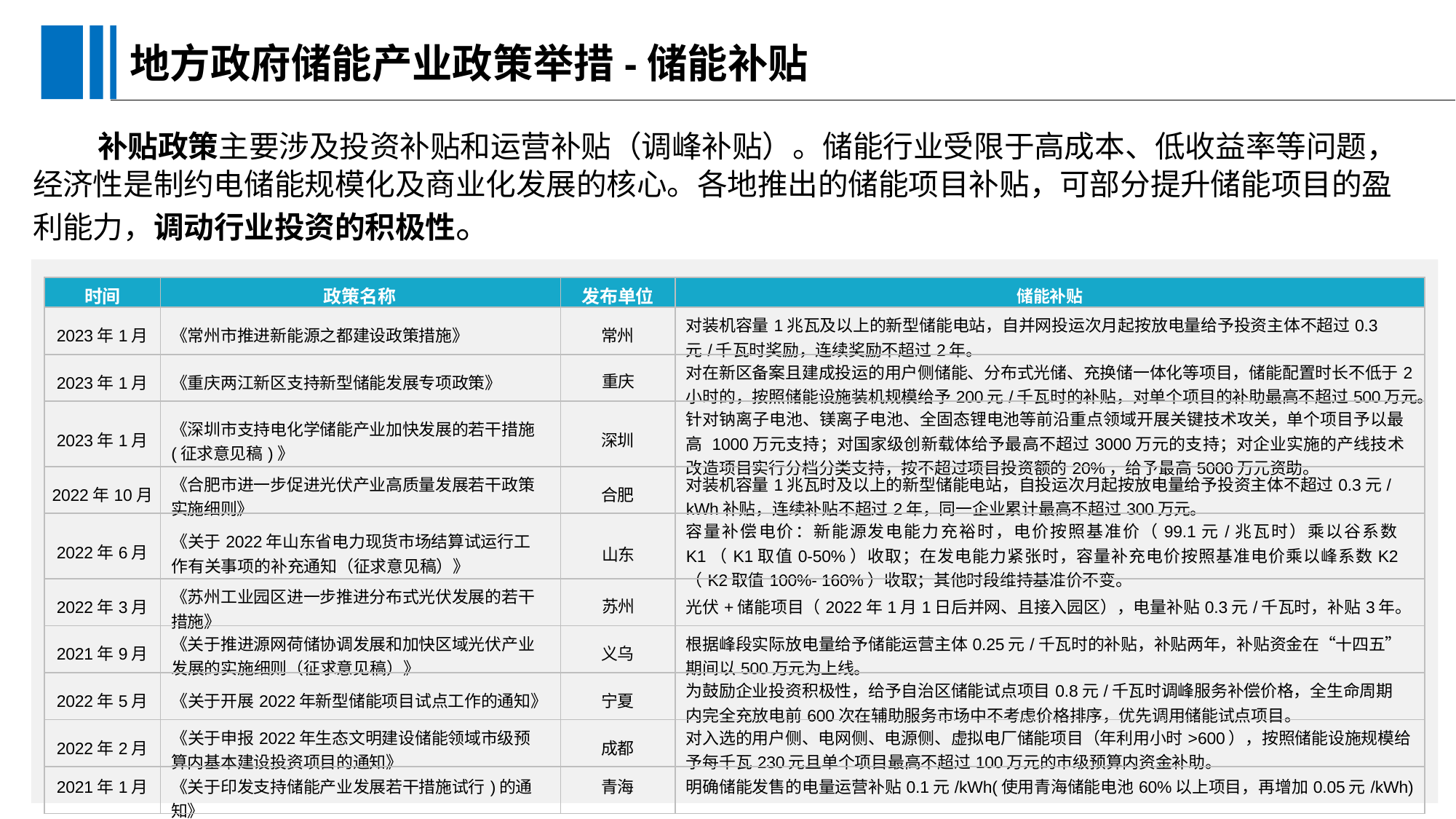

地方政府储能产业政策举措-储能补贴
       补贴政策主要涉及投资补贴和运营补贴（调峰补贴）。储能行业受限于高成本、低收益率等问题，经济性是制约电储能规模化及商业化发展的核心。各地推出的储能项目补贴，可部分提升储能项目的盈利能力，调动行业投资的积极性。

| 时间 | 政策名称 | 发布单位 | 储能补贴 |
| --- | --- | --- | --- |
| 2023年1月 | 《常州市推进新能源之都建设政策措施》 | 常州 | 对装机容量1兆瓦及以上的新型储能电站，自并网投运次月起按放电量给予投资主体不超过0.3元/千瓦时奖励，连续奖励不超过2年。 |
| 2023年1月 | 《重庆两江新区支持新型储能发展专项政策》 | 重庆 | 对在新区备案且建成投运的用户侧储能、分布式光储、充换储一体化等项目，储能配置时长不低于2小时的，按照储能设施装机规模给予200元/千瓦时的补贴，对单个项目的补助最高不超过500万元。 |
| 2023年1月 | 《深圳市支持电化学储能产业加快发展的若干措施 (征求意见稿)》 | 深圳 | 针对钠离子电池、镁离子电池、全固态锂电池等前沿重点领域开展关键技术攻关，单个项目予以最高 1000万元支持；对国家级创新载体给予最高不超过3000万元的支持；对企业实施的产线技术改造项目实行分档分类支持，按不超过项目投资额的20%，给予最高5000万元资助。 |
| 2022年10月 | 《合肥市进一步促进光伏产业高质量发展若干政策实施细则》 | 合肥 | 对装机容量1兆瓦时及以上的新型储能电站，自投运次月起按放电量给予投资主体不超过0.3元/kWh补贴，连续补贴不超过2年，同一企业累计最高不超过300万元。 |
| 2022年6月 | 《关于2022年山东省电力现货市场结算试运行工作有关事项的补充通知（征求意见稿）》 | 山东 | 容量补偿电价：新能源发电能力充裕时，电价按照基准价（99.1元/兆瓦时）乘以谷系数K1（K1取值0-50%）收取；在发电能力紧张时，容量补充电价按照基准电价乘以峰系数K2（K2取值100%- 160%）收取；其他时段维持基准价不变。 |
| 2022年3月 | 《苏州工业园区进一步推进分布式光伏发展的若干措施》 | 苏州 | 光伏+储能项目（2022年1月1日后并网、且接入园区），电量补贴0.3元/千瓦时，补贴3年。 |
| 2021年9月 | 《关于推进源网荷储协调发展和加快区域光伏产业发展的实施细则（征求意见稿）》 | 义乌 | 根据峰段实际放电量给予储能运营主体0.25元/千瓦时的补贴，补贴两年，补贴资金在“十四五”期间以500万元为上线。 |
| 2022年5月 | 《关于开展2022年新型储能项目试点工作的通知》 | 宁夏 | 为鼓励企业投资积极性，给予自治区储能试点项目0.8元/千瓦时调峰服务补偿价格，全生命周期内完全充放电前600次在辅助服务市场中不考虑价格排序，优先调用储能试点项目。 |
| 2022年2月 | 《关于申报2022年生态文明建设储能领域市级预算内基本建设投资项目的通知》 | 成都 | 对入选的用户侧、电网侧、电源侧、虚拟电厂储能项目（年利用小时>600），按照储能设施规模给予每千瓦230元且单个项目最高不超过100万元的市级预算内资金补助。 |
| 2021年1月 | 《关于印发支持储能产业发展若干措施试行)的通知》 | 青海 | 明确储能发售的电量运营补贴0.1元/kWh(使用青海储能电池60%以上项目，再增加0.05元/kWh) |